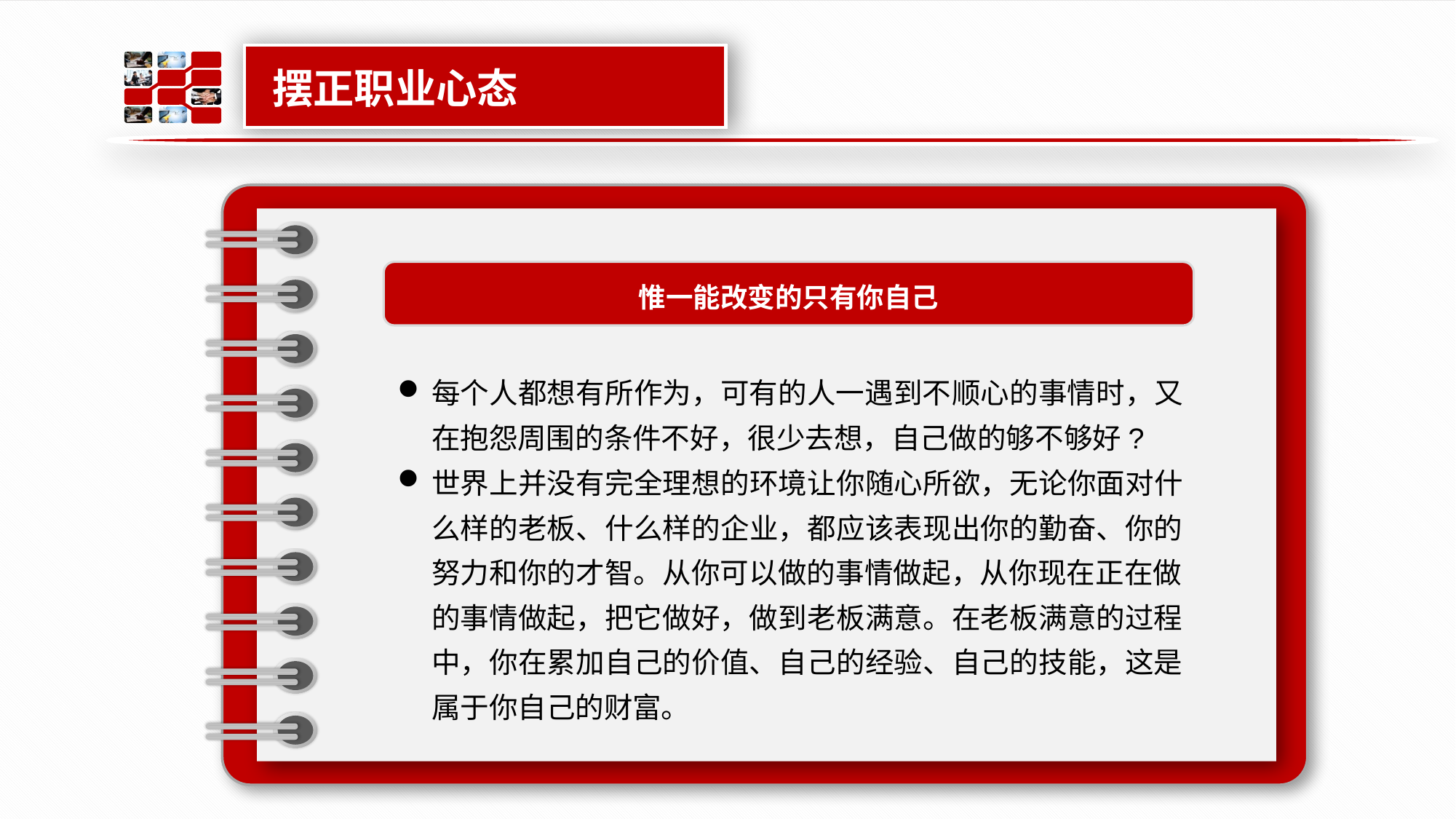

摆正职业心态

惟一能改变的只有你自己
每个人都想有所作为，可有的人一遇到不顺心的事情时，又在抱怨周围的条件不好，很少去想，自己做的够不够好?
世界上并没有完全理想的环境让你随心所欲，无论你面对什么样的老板、什么样的企业，都应该表现出你的勤奋、你的努力和你的才智。从你可以做的事情做起，从你现在正在做的事情做起，把它做好，做到老板满意。在老板满意的过程中，你在累加自己的价值、自己的经验、自己的技能，这是属于你自己的财富。